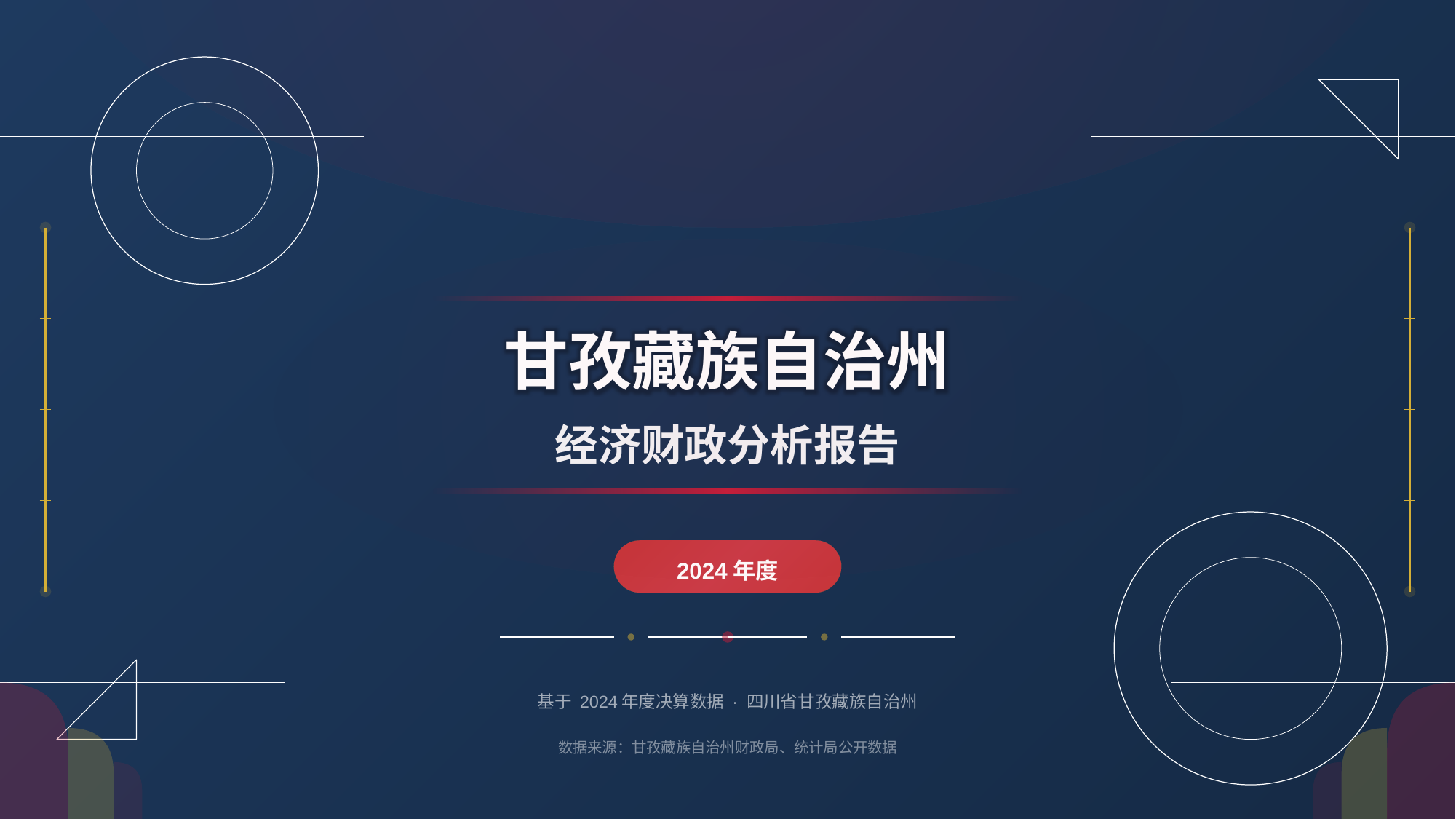

甘孜藏族自治州
经济财政分析报告

2024年度

基于 2024年度决算数据 · 四川省甘孜藏族自治州
数据来源：甘孜藏族自治州财政局、统计局公开数据